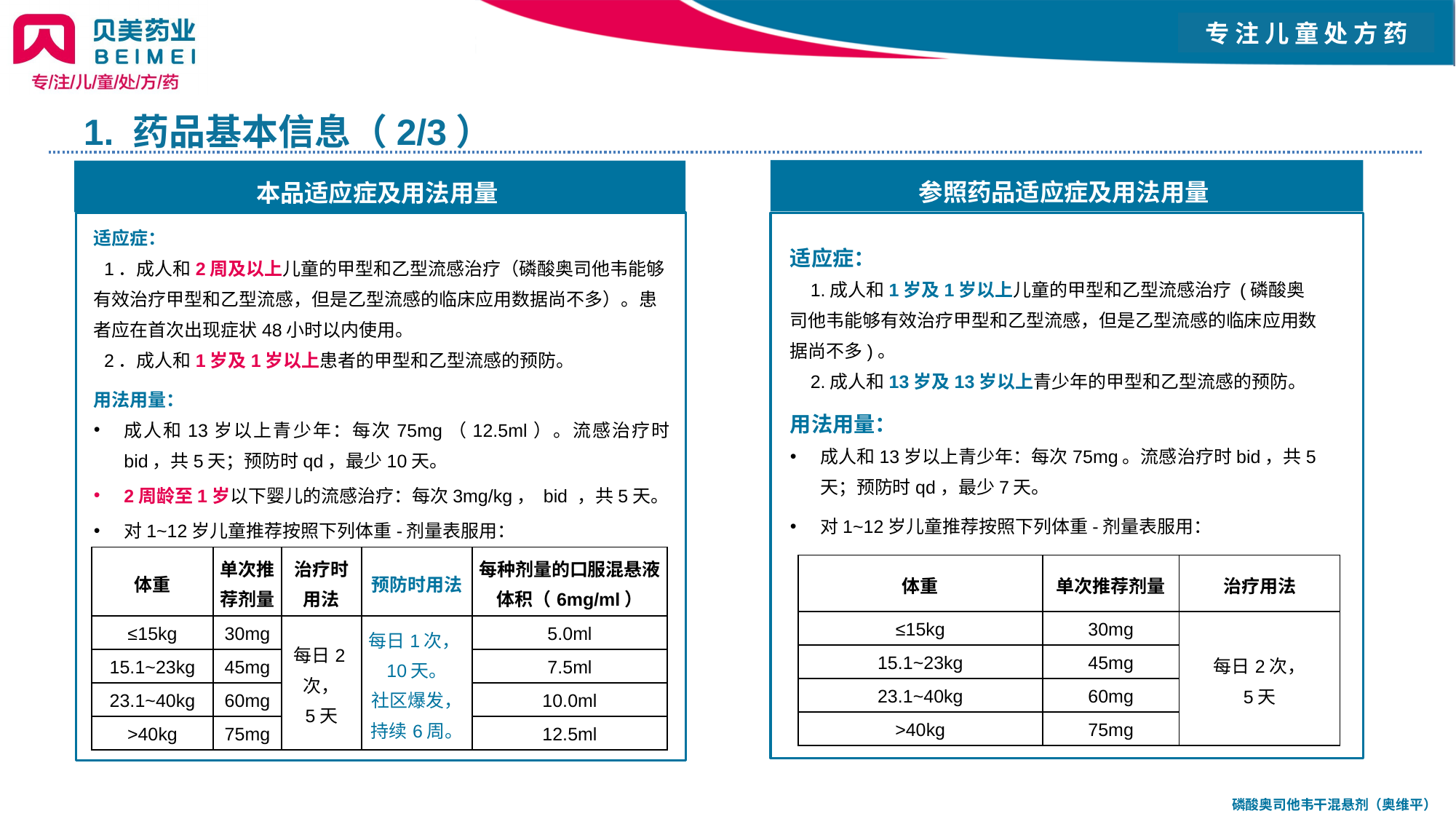

# 1. 药品基本信息（2/3）
参照药品适应症及用法用量
本品适应症及用法用量

适应症：
  1．成人和2周及以上儿童的甲型和乙型流感治疗（磷酸奥司他韦能够有效治疗甲型和乙型流感，但是乙型流感的临床应用数据尚不多）。患者应在首次出现症状48小时以内使用。
  2．成人和1岁及1岁以上患者的甲型和乙型流感的预防。
用法用量：
成人和13岁以上青少年：每次75mg（12.5ml）。流感治疗时bid，共5天；预防时qd，最少10天。
2周龄至1岁以下婴儿的流感治疗：每次3mg/kg， bid ，共5天。
对1~12岁儿童推荐按照下列体重-剂量表服用：

适应症：
    1.成人和1岁及1岁以上儿童的甲型和乙型流感治疗 (磷酸奥司他韦能够有效治疗甲型和乙型流感，但是乙型流感的临床应用数据尚不多)。
    2.成人和13岁及13岁以上青少年的甲型和乙型流感的预防。
用法用量：
成人和13岁以上青少年：每次75mg。流感治疗时bid，共5天；预防时qd，最少7天。
对1~12岁儿童推荐按照下列体重-剂量表服用：
| 体重 | 单次推荐剂量 | 治疗时用法 | 预防时用法 | 每种剂量的口服混悬液体积（6mg/ml） |
| --- | --- | --- | --- | --- |
| ≤15kg | 30mg | 每日2次， 5天 | 每日1次，10天。 社区爆发，持续6周。 | 5.0ml |
| 15.1~23kg | 45mg |  |  | 7.5ml |
| 23.1~40kg | 60mg |  |  | 10.0ml |
| >40kg | 75mg |  |  | 12.5ml |
| 体重 | 单次推荐剂量 | 治疗用法 |
| --- | --- | --- |
| ≤15kg | 30mg | 每日2次， 5天 |
| 15.1~23kg | 45mg |  |
| 23.1~40kg | 60mg |  |
| >40kg | 75mg |  |
磷酸奥司他韦干混悬剂（奥维平）